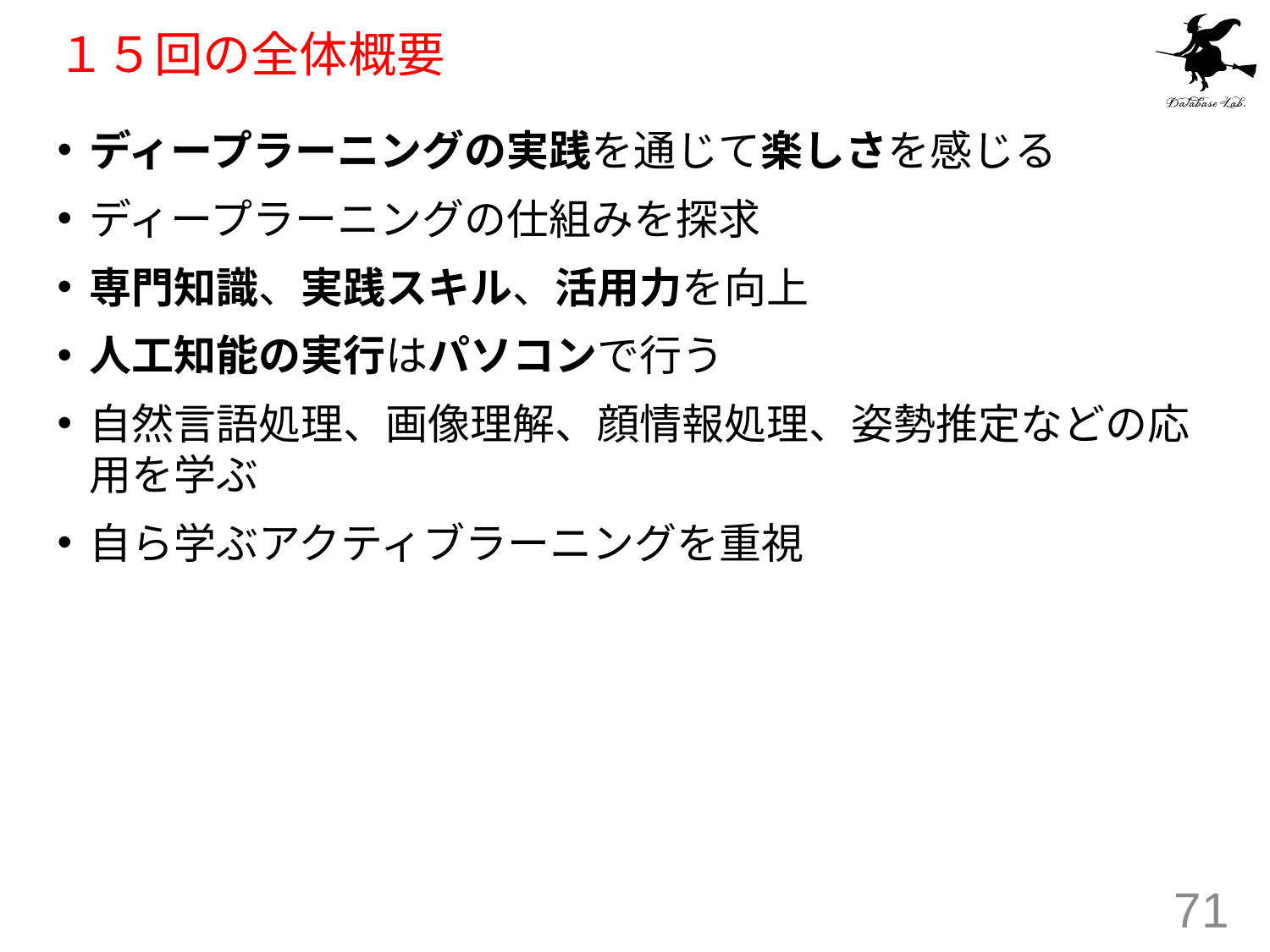

# １５回の全体概要
ディープラーニングの実践を通じて楽しさを感じる
ディープラーニングの仕組みを探求
専門知識、実践スキル、活用力を向上
人工知能の実行はパソコンで行う
自然言語処理、画像理解、顔情報処理、姿勢推定などの応用を学ぶ
自ら学ぶアクティブラーニングを重視
71